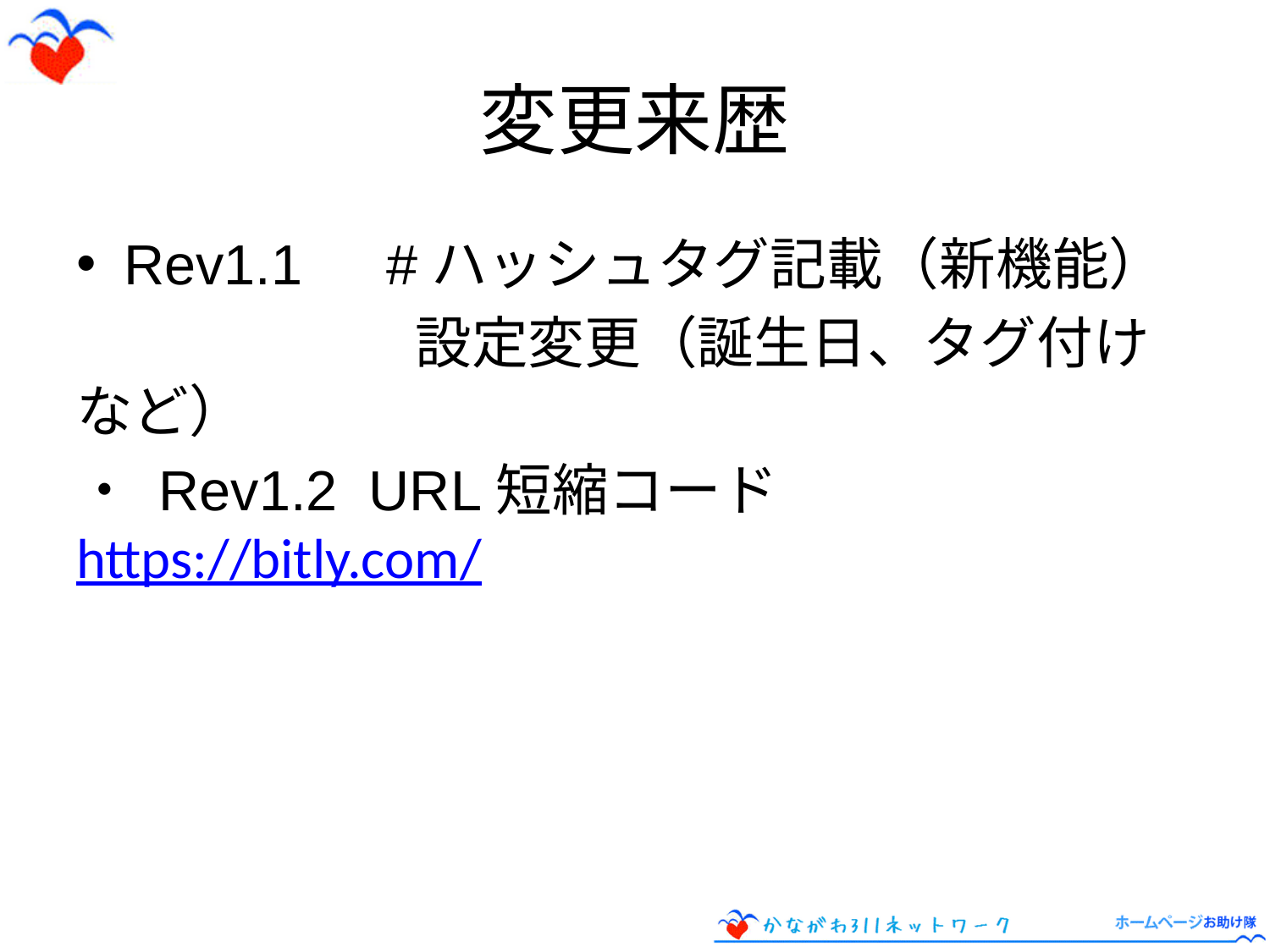

# 変更来歴
Rev1.1　#ハッシュタグ記載（新機能）
　　　　　　設定変更（誕生日、タグ付けなど）
・ Rev1.2  URL短縮コード　　https://bitly.com/